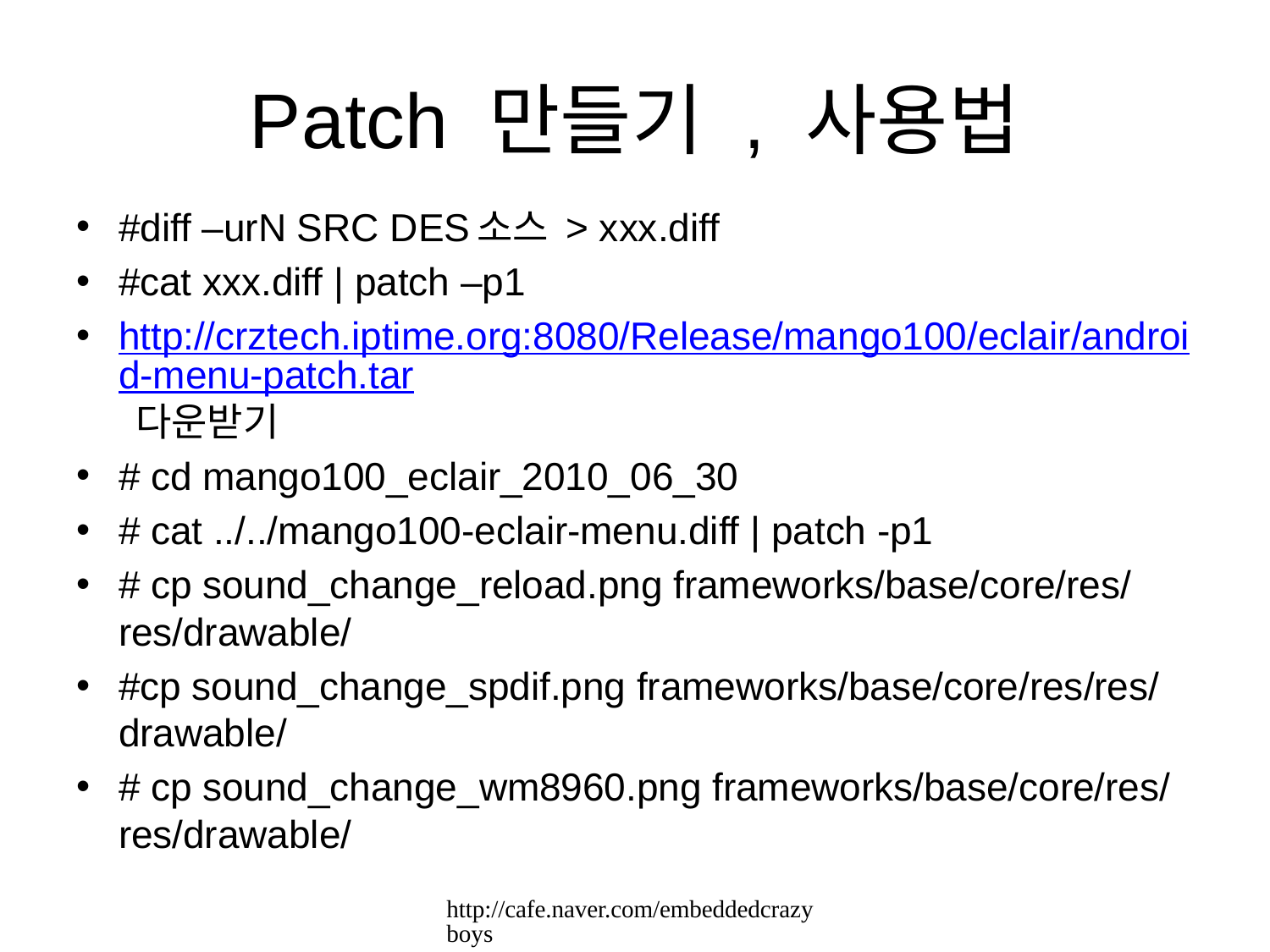

# Patch 만들기 , 사용법
#diff –urN SRC DES소스 > xxx.diff
#cat xxx.diff | patch –p1
http://crztech.iptime.org:8080/Release/mango100/eclair/android-menu-patch.tar 다운받기
# cd mango100_eclair_2010_06_30
# cat ../../mango100-eclair-menu.diff | patch -p1
# cp sound_change_reload.png frameworks/base/core/res/res/drawable/
#cp sound_change_spdif.png frameworks/base/core/res/res/drawable/
# cp sound_change_wm8960.png frameworks/base/core/res/res/drawable/

http://cafe.naver.com/embeddedcrazyboys